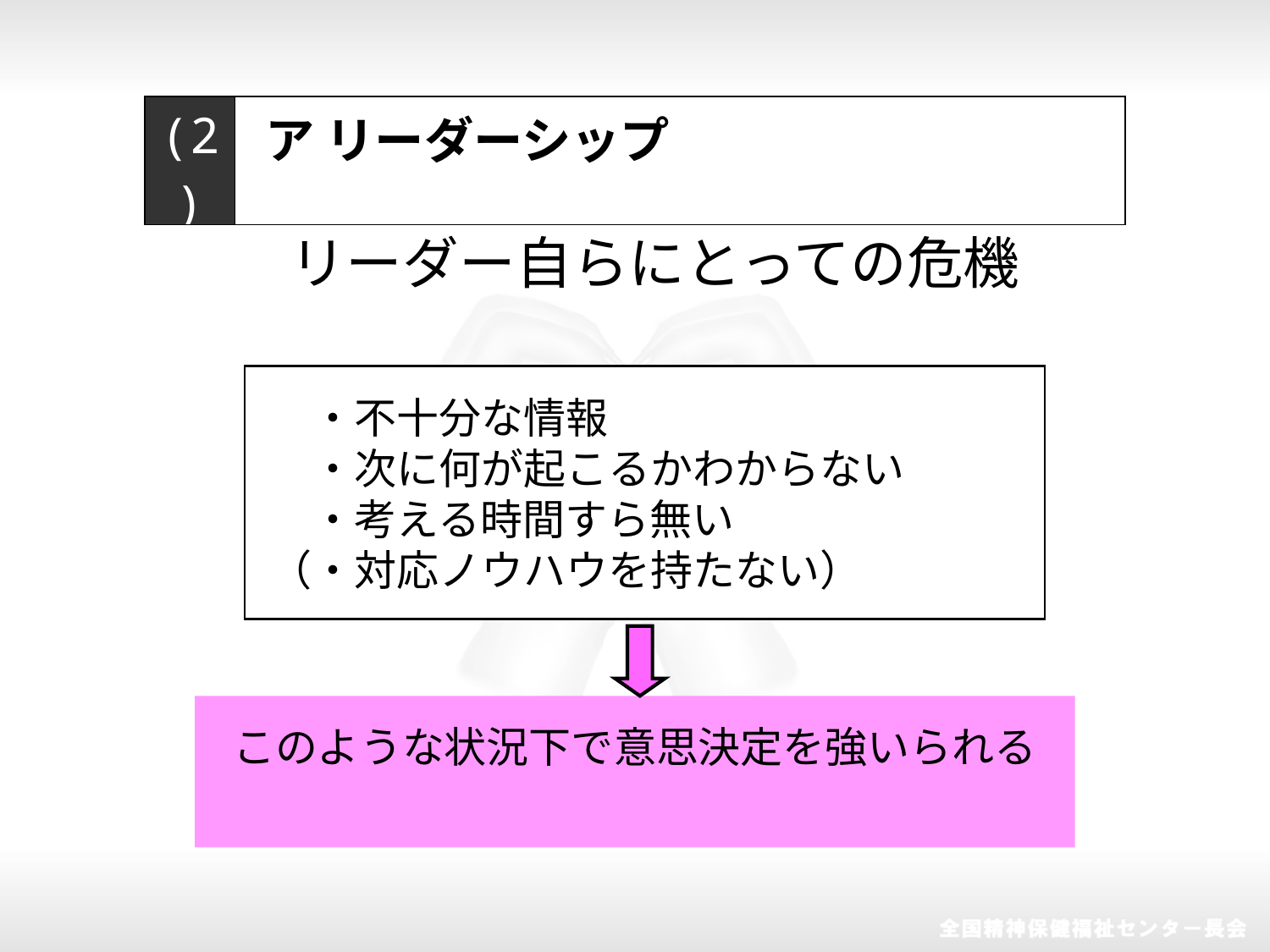

| (2) | ア リーダーシップ |
| --- | --- |
リーダー自らにとっての危機
　・不十分な情報
　・次に何が起こるかわからない
　・考える時間すら無い
（・対応ノウハウを持たない）

このような状況下で意思決定を強いられる